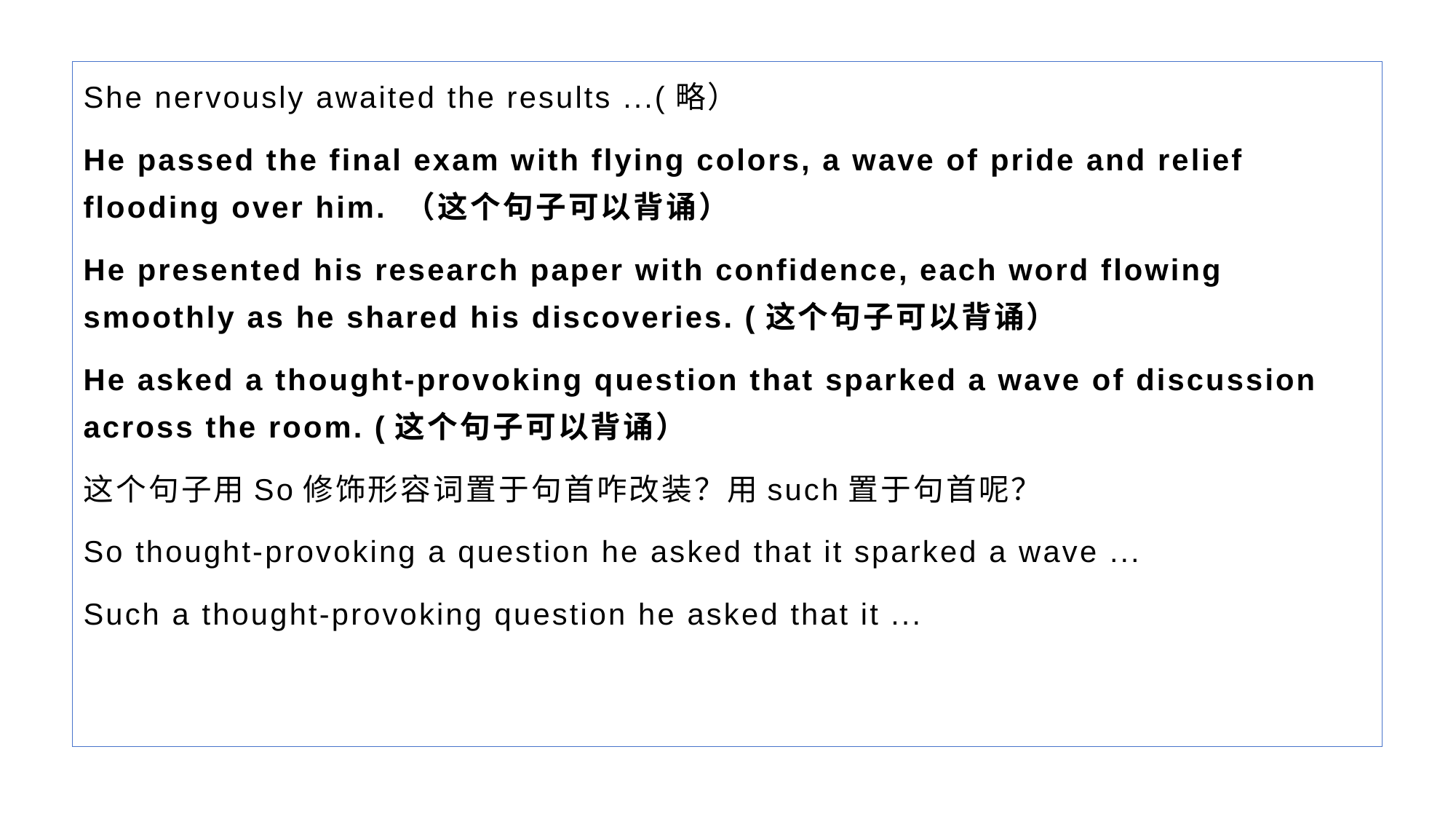

She nervously awaited the results ...(略）
He passed the final exam with flying colors, a wave of pride and relief flooding over him. （这个句子可以背诵）
He presented his research paper with confidence, each word flowing smoothly as he shared his discoveries. (这个句子可以背诵）
He asked a thought-provoking question that sparked a wave of discussion across the room. (这个句子可以背诵）
这个句子用So修饰形容词置于句首咋改装？用such置于句首呢？
So thought-provoking a question he asked that it sparked a wave ...
Such a thought-provoking question he asked that it ...